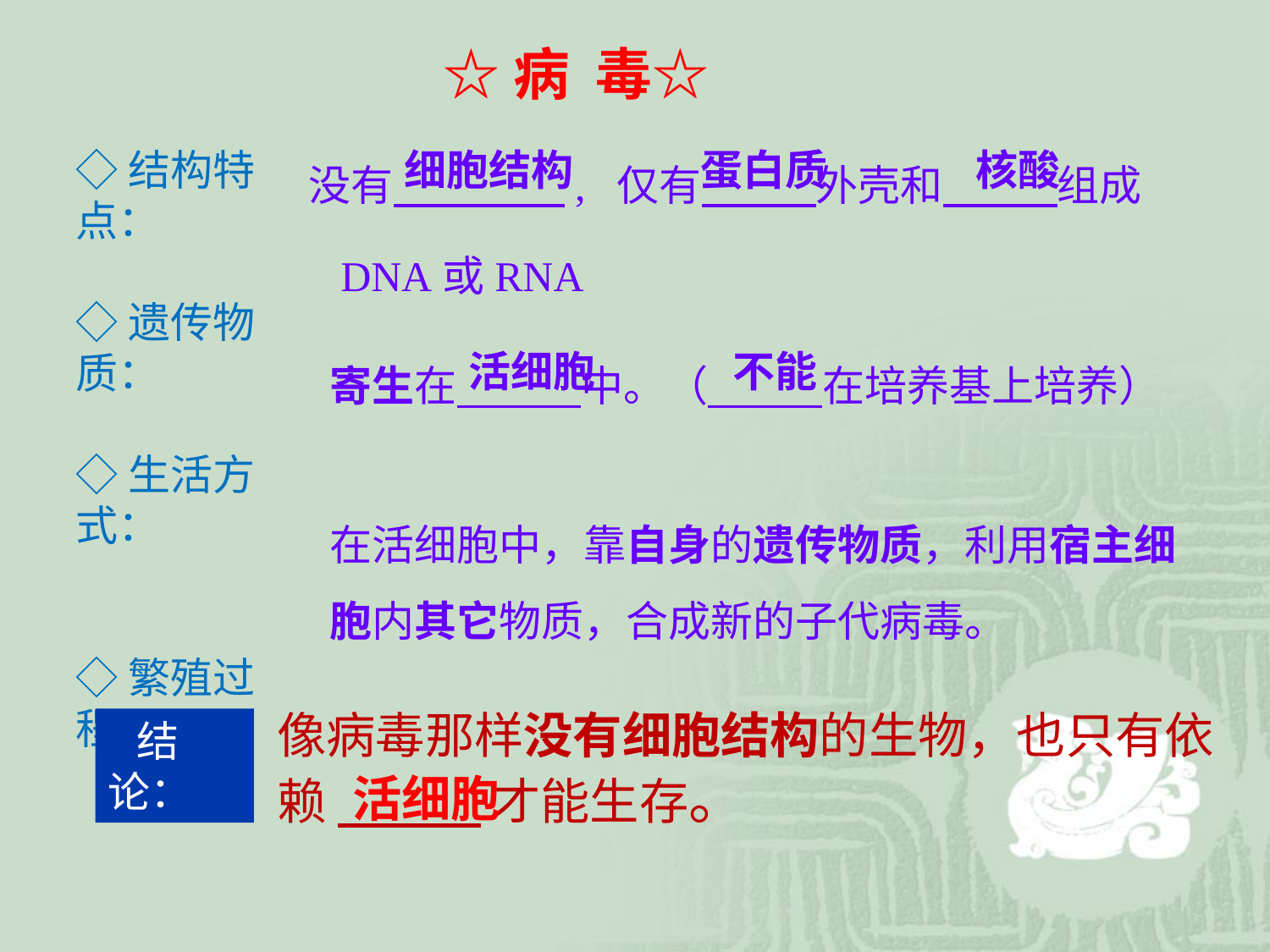

☆病  毒☆
没有                  ,  仅有            外壳和            组成
◇结构特点：

◇遗传物质：

◇生活方式：

◇繁殖过程：

细胞结构
蛋白质
核酸
DNA或RNA
寄生在             中。（            在培养基上培养）
活细胞
不能
在活细胞中，靠自身的遗传物质，利用宿主细胞内其它物质，合成新的子代病毒。
像病毒那样没有细胞结构的生物，也只有依赖               才能生存。
  结论：
活细胞